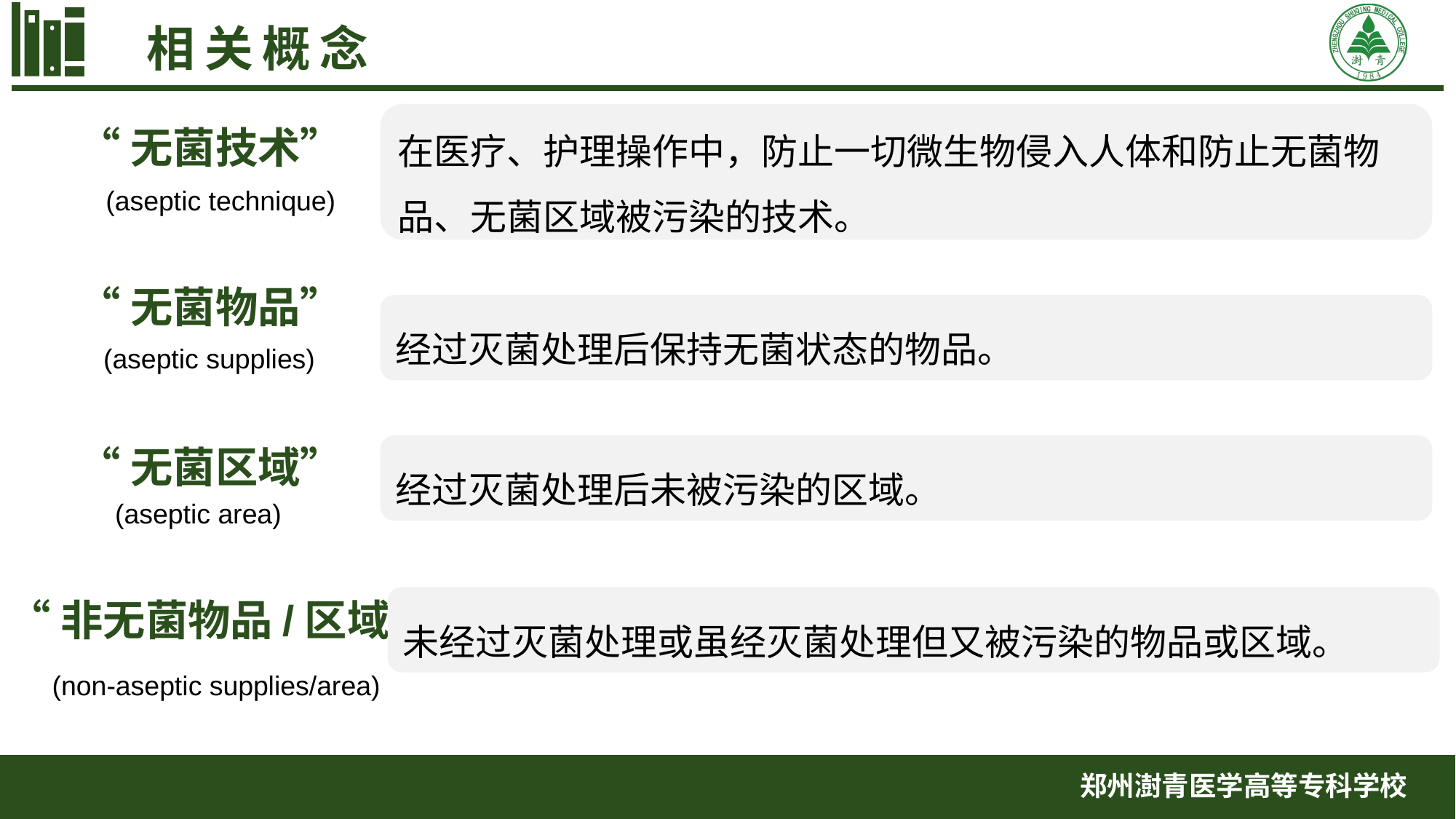

相关概念
在医疗、护理操作中，防止一切微生物侵入人体和防止无菌物品、无菌区域被污染的技术。
“无菌技术”
(aseptic technique)
“无菌物品”
经过灭菌处理后保持无菌状态的物品。
(aseptic supplies)
“无菌区域”
经过灭菌处理后未被污染的区域。
(aseptic area)
未经过灭菌处理或虽经灭菌处理但又被污染的物品或区域。
“非无菌物品/区域”
(non-aseptic supplies/area)
郑州澍青医学高等专科学校